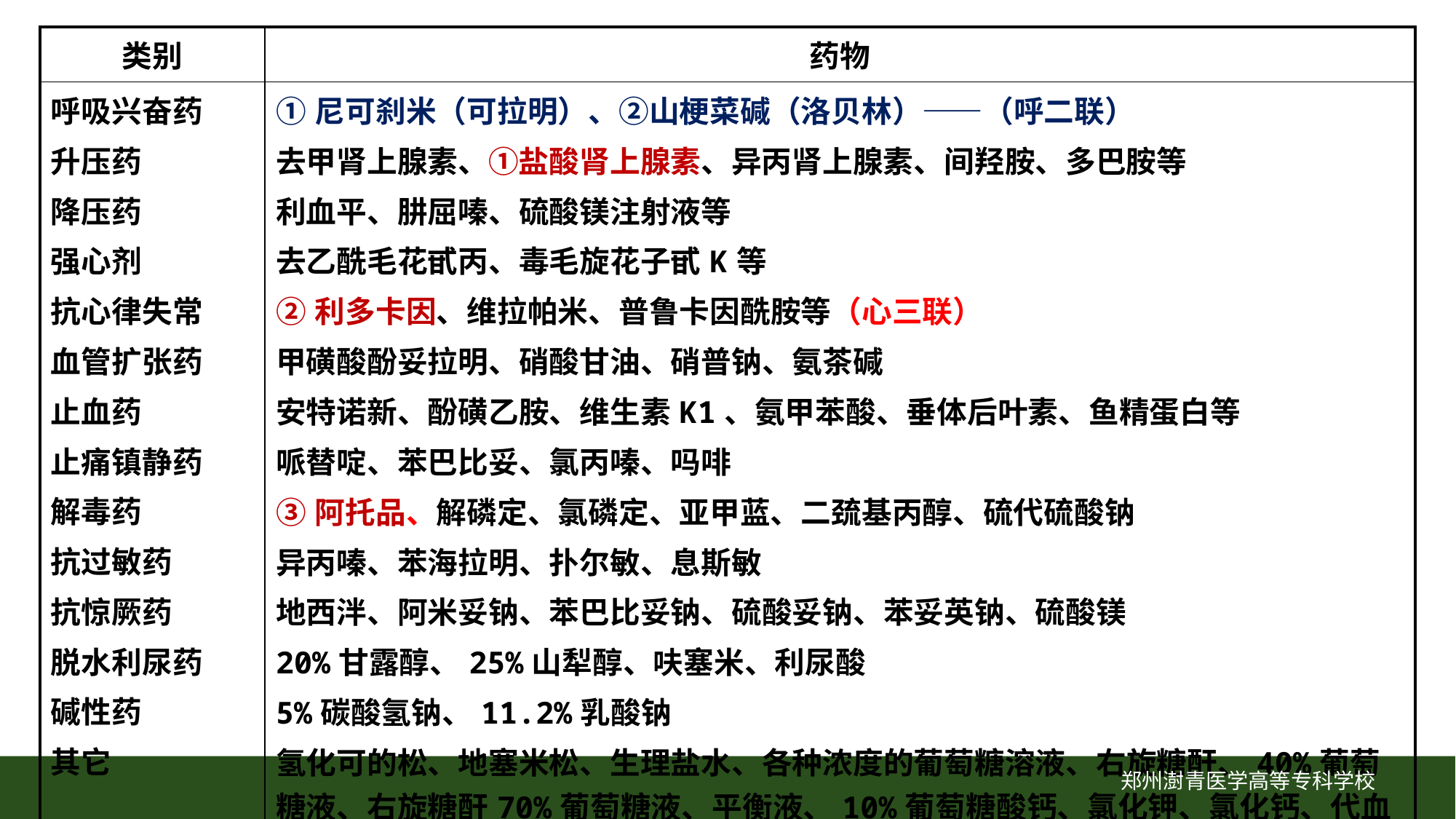

| 类别 | 药物 |
| --- | --- |
| 呼吸兴奋药 升压药 降压药 强心剂 抗心律失常 血管扩张药 止血药 止痛镇静药 解毒药 抗过敏药 抗惊厥药 脱水利尿药 碱性药 其它 | ①尼可刹米（可拉明）、②山梗菜碱（洛贝林）——（呼二联） 去甲肾上腺素、①盐酸肾上腺素、异丙肾上腺素、间羟胺、多巴胺等 利血平、肼屈嗪、硫酸镁注射液等 去乙酰毛花甙丙、毒毛旋花子甙K等 ②利多卡因、维拉帕米、普鲁卡因酰胺等（心三联） 甲磺酸酚妥拉明、硝酸甘油、硝普钠、氨茶碱 安特诺新、酚磺乙胺、维生素K1、氨甲苯酸、垂体后叶素、鱼精蛋白等 哌替啶、苯巴比妥、氯丙嗪、吗啡 ③阿托品、解磷定、氯磷定、亚甲蓝、二巯基丙醇、硫代硫酸钠 异丙嗪、苯海拉明、扑尔敏、息斯敏 地西泮、阿米妥钠、苯巴比妥钠、硫酸妥钠、苯妥英钠、硫酸镁 20%甘露醇、25%山犁醇、呋塞米、利尿酸 5%碳酸氢钠、11.2%乳酸钠 氢化可的松、地塞米松、生理盐水、各种浓度的葡萄糖溶液、右旋糖酐、40%葡萄糖液、右旋糖酐70%葡萄糖液、平衡液、10%葡萄糖酸钙、氯化钾、氯化钙、代血浆等 |
郑州澍青医学高等专科学校